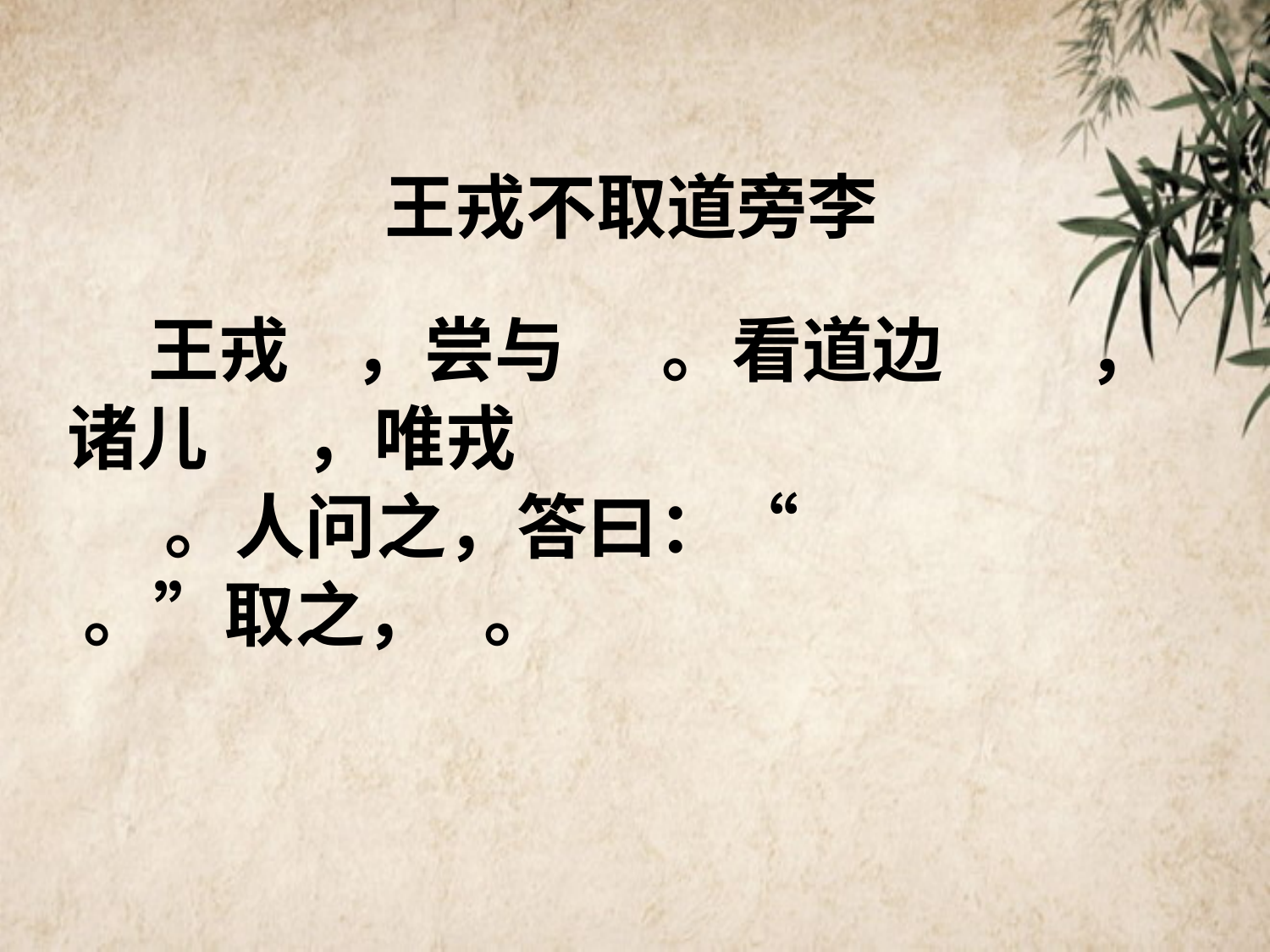

王戎不取道旁李
    王戎    ，尝与      。看道边         ，诸儿      ，唯戎
     。人问之，答曰：“              。”取之，   。